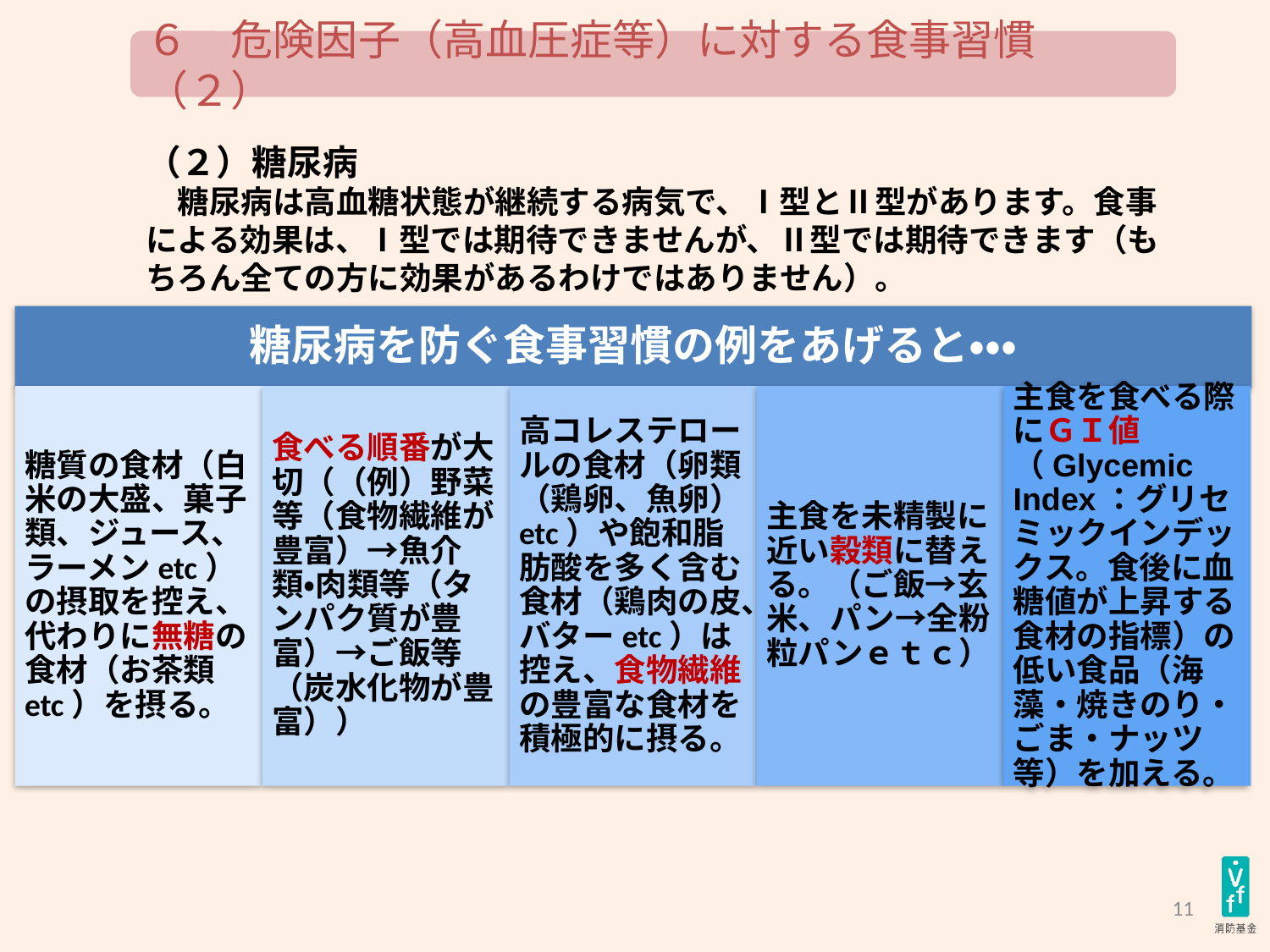

６　危険因子（高血圧症等）に対する食事習慣（２）

（２）糖尿病
　糖尿病は高血糖状態が継続する病気で、Ⅰ型とⅡ型があります。食事による効果は、Ⅰ型では期待できませんが、Ⅱ型では期待できます（もちろん全ての方に効果があるわけではありません）。

糖尿病を防ぐ食事習慣の例をあげると・・・
糖質の食材（白米の大盛、菓子類、ジュース、ラーメンetc）の摂取を控え、代わりに無糖の食材（お茶類etc）を摂る。
食べる順番が大切（（例）野菜等（食物繊維が豊富）→魚介類・肉類等（タンパク質が豊富）→ご飯等（炭水化物が豊富））
高コレステロールの食材（卵類（鶏卵、魚卵）etc）や飽和脂肪酸を多く含む食材（鶏肉の皮、バターetc）は控え、食物繊維の豊富な食材を積極的に摂る。
主食を未精製に近い穀類に替える。（ご飯→玄米、パン→全粉粒パンｅｔｃ）
主食を食べる際にＧＩ値（Glycemic Index：グリセミックインデックス。食後に血糖値が上昇する食材の指標）の低い食品（海藻・焼きのり・ごま・ナッツ等）を加える。
11